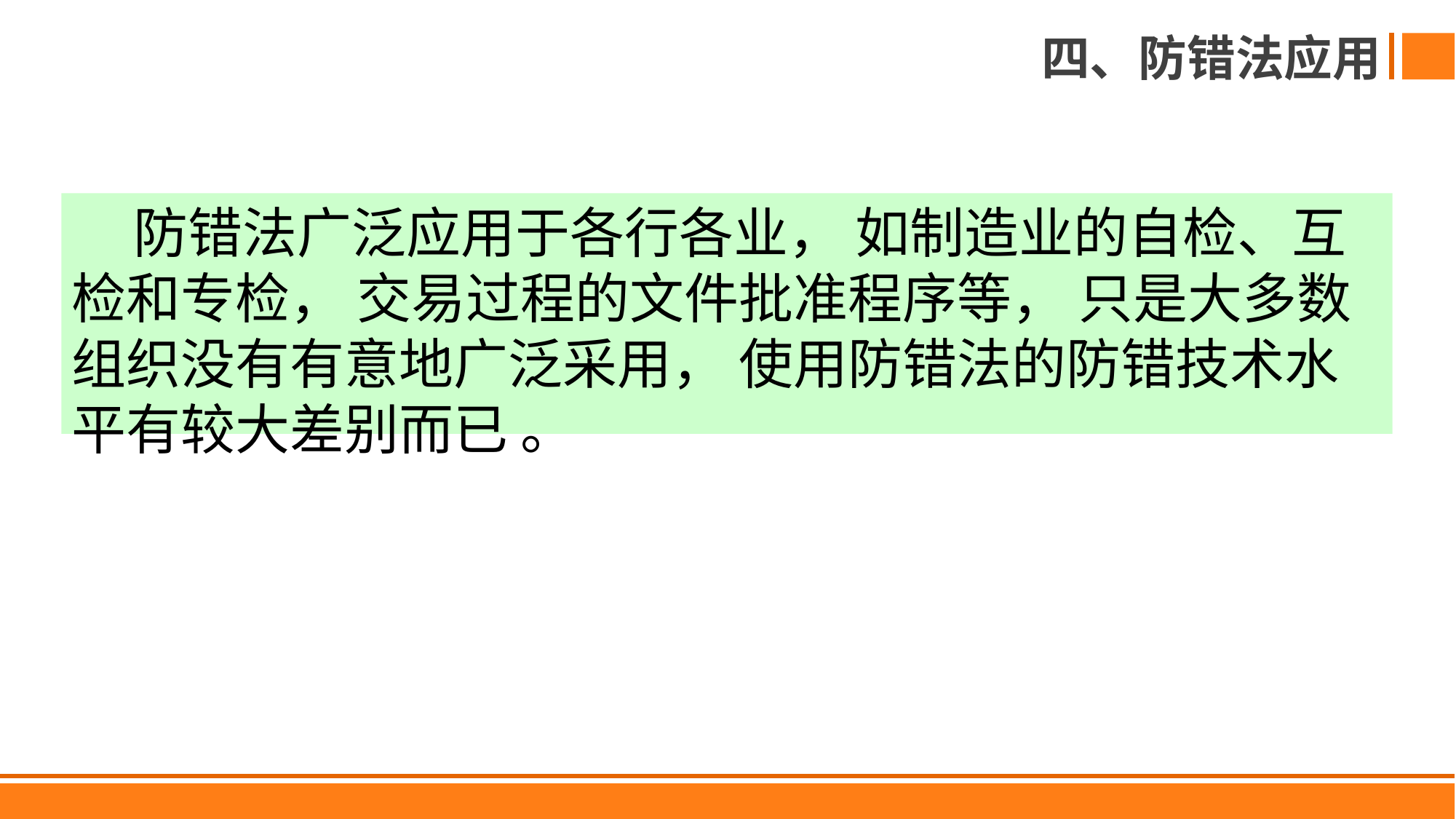

四、防错法应用
    防错法广泛应用于各行各业， 如制造业的自检、互检和专检， 交易过程的文件批准程序等， 只是大多数组织没有有意地广泛采用， 使用防错法的防错技术水平有较大差别而已 。